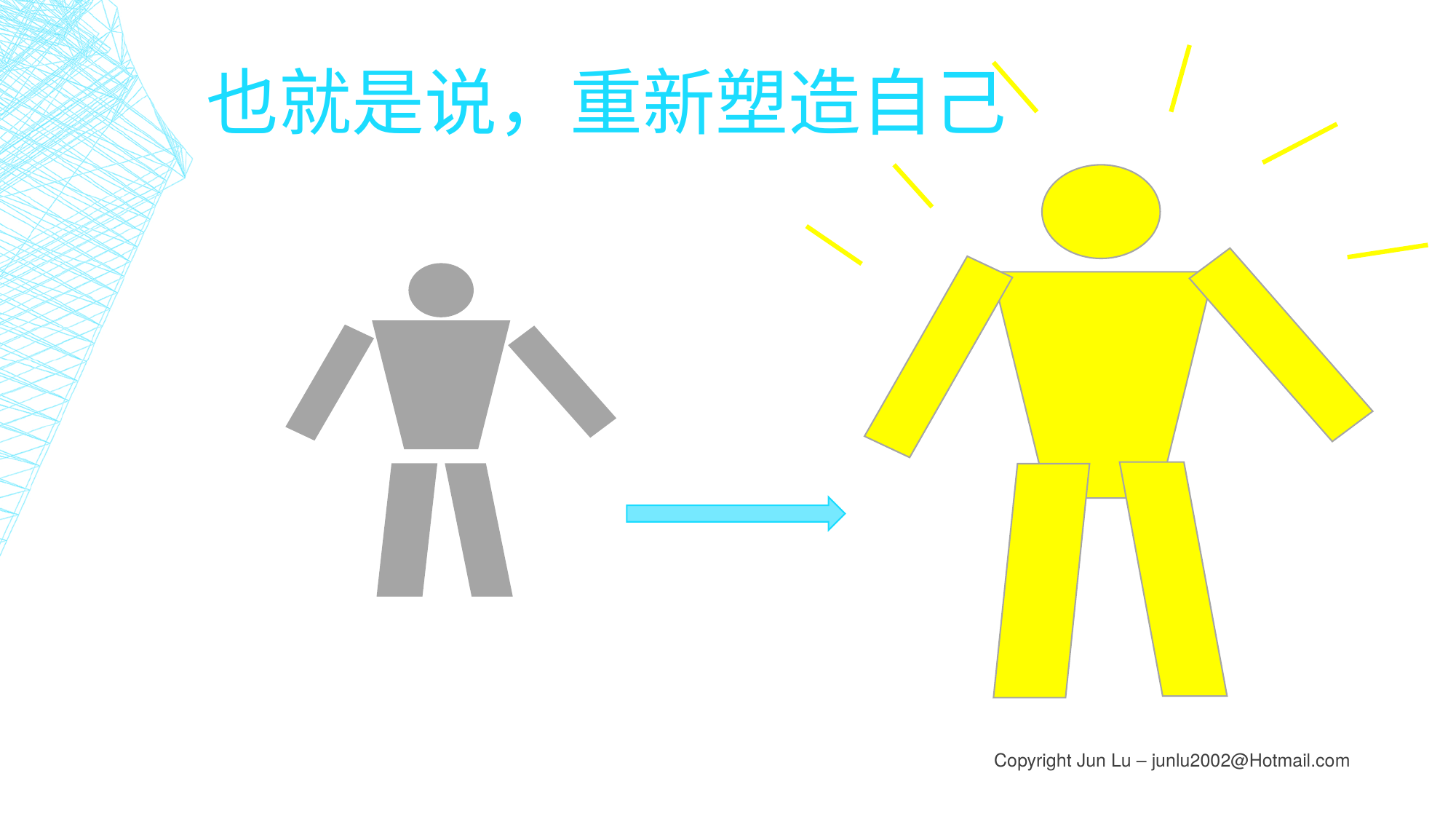

# 也就是说，重新塑造自己

Copyright Jun Lu – junlu2002@Hotmail.com